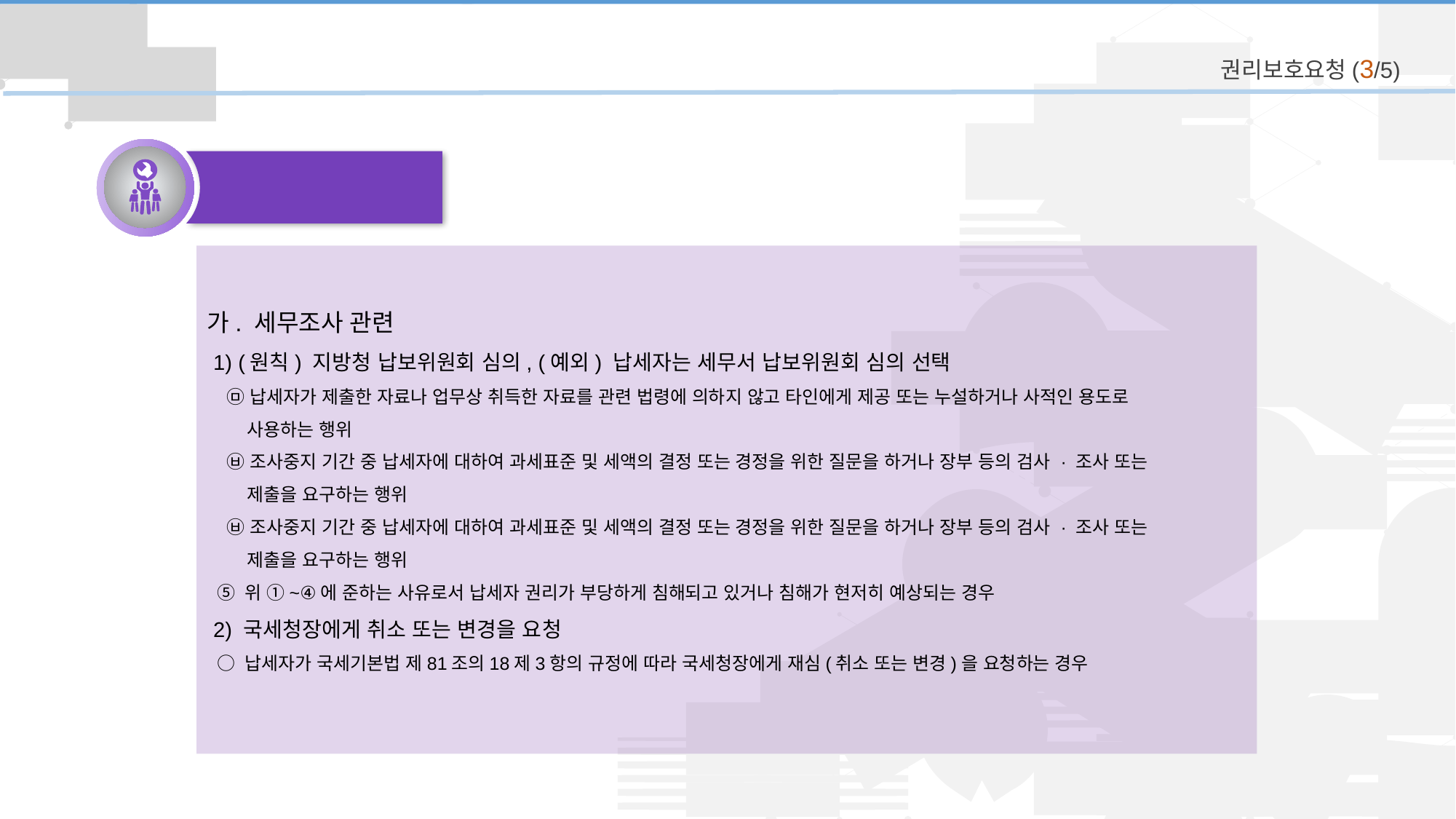

권리보호요청(3/5)

요청 대상
가. 세무조사 관련
 1) (원칙) 지방청 납보위원회 심의, (예외) 납세자는 세무서 납보위원회 심의 선택
   ㉤ 납세자가 제출한 자료나 업무상 취득한 자료를 관련 법령에 의하지 않고 타인에게 제공 또는 누설하거나 사적인 용도로
       사용하는 행위
   ㉥ 조사중지 기간 중 납세자에 대하여 과세표준 및 세액의 결정 또는 경정을 위한 질문을 하거나 장부 등의 검사 · 조사 또는
       제출을 요구하는 행위
   ㉥ 조사중지 기간 중 납세자에 대하여 과세표준 및 세액의 결정 또는 경정을 위한 질문을 하거나 장부 등의 검사 · 조사 또는
       제출을 요구하는 행위
  ⑤ 위 ①~④에 준하는 사유로서 납세자 권리가 부당하게 침해되고 있거나 침해가 현저히 예상되는 경우
 2) 국세청장에게 취소 또는 변경을 요청
  ○ 납세자가 국세기본법 제81조의18제3항의 규정에 따라 국세청장에게 재심(취소 또는 변경)을 요청하는 경우